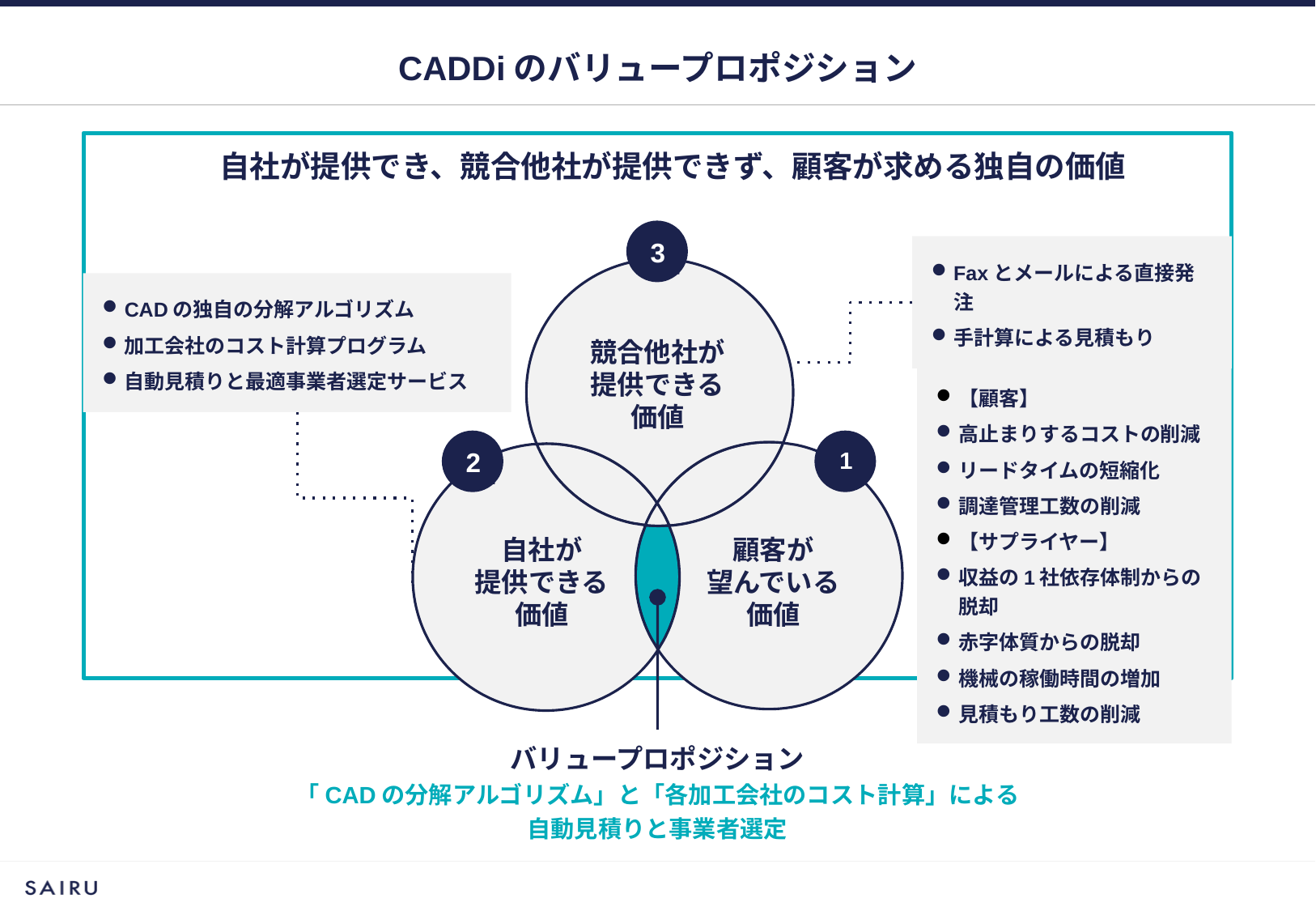

# CADDiのバリュープロポジション
自社が提供でき、競合他社が提供できず、顧客が求める独自の価値

3
Faxとメールによる直接発注
手計算による見積もり

CADの独自の分解アルゴリズム
加工会社のコスト計算プログラム
自動見積りと最適事業者選定サービス
競合他社が
提供できる
価値
【顧客】
高止まりするコストの削減
リードタイムの短縮化
調達管理工数の削減
【サプライヤー】
収益の1社依存体制からの脱却
赤字体質からの脱却
機械の稼働時間の増加
見積もり工数の削減

2

1
自社が
提供できる
価値
顧客が
望んでいる
価値
バリュープロポジション
「CADの分解アルゴリズム」と「各加工会社のコスト計算」による
自動見積りと事業者選定